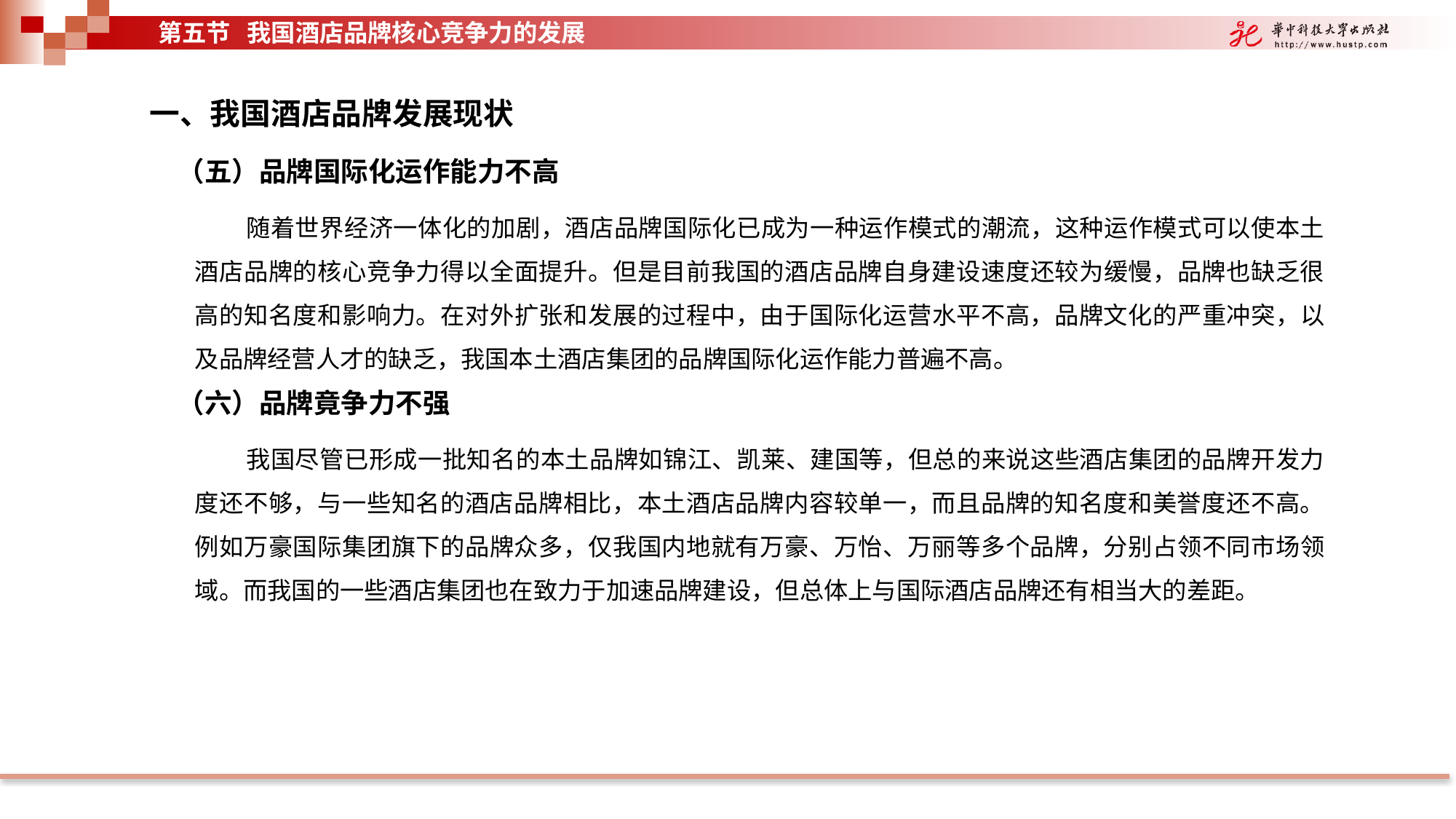

第五节   我国酒店品牌核心竞争力的发展
一、我国酒店品牌发展现状
（五）品牌国际化运作能力不高
随着世界经济一体化的加剧，酒店品牌国际化已成为一种运作模式的潮流，这种运作模式可以使本土酒店品牌的核心竞争力得以全面提升。但是目前我国的酒店品牌自身建设速度还较为缓慢，品牌也缺乏很高的知名度和影响力。在对外扩张和发展的过程中，由于国际化运营水平不高，品牌文化的严重冲突，以及品牌经营人才的缺乏，我国本土酒店集团的品牌国际化运作能力普遍不高。

（六）品牌竟争力不强
我国尽管已形成一批知名的本土品牌如锦江、凯莱、建国等，但总的来说这些酒店集团的品牌开发力度还不够，与一些知名的酒店品牌相比，本土酒店品牌内容较单一，而且品牌的知名度和美誉度还不高。例如万豪国际集团旗下的品牌众多，仅我国内地就有万豪、万怡、万丽等多个品牌，分别占领不同市场领域。而我国的一些酒店集团也在致力于加速品牌建设，但总体上与国际酒店品牌还有相当大的差距。